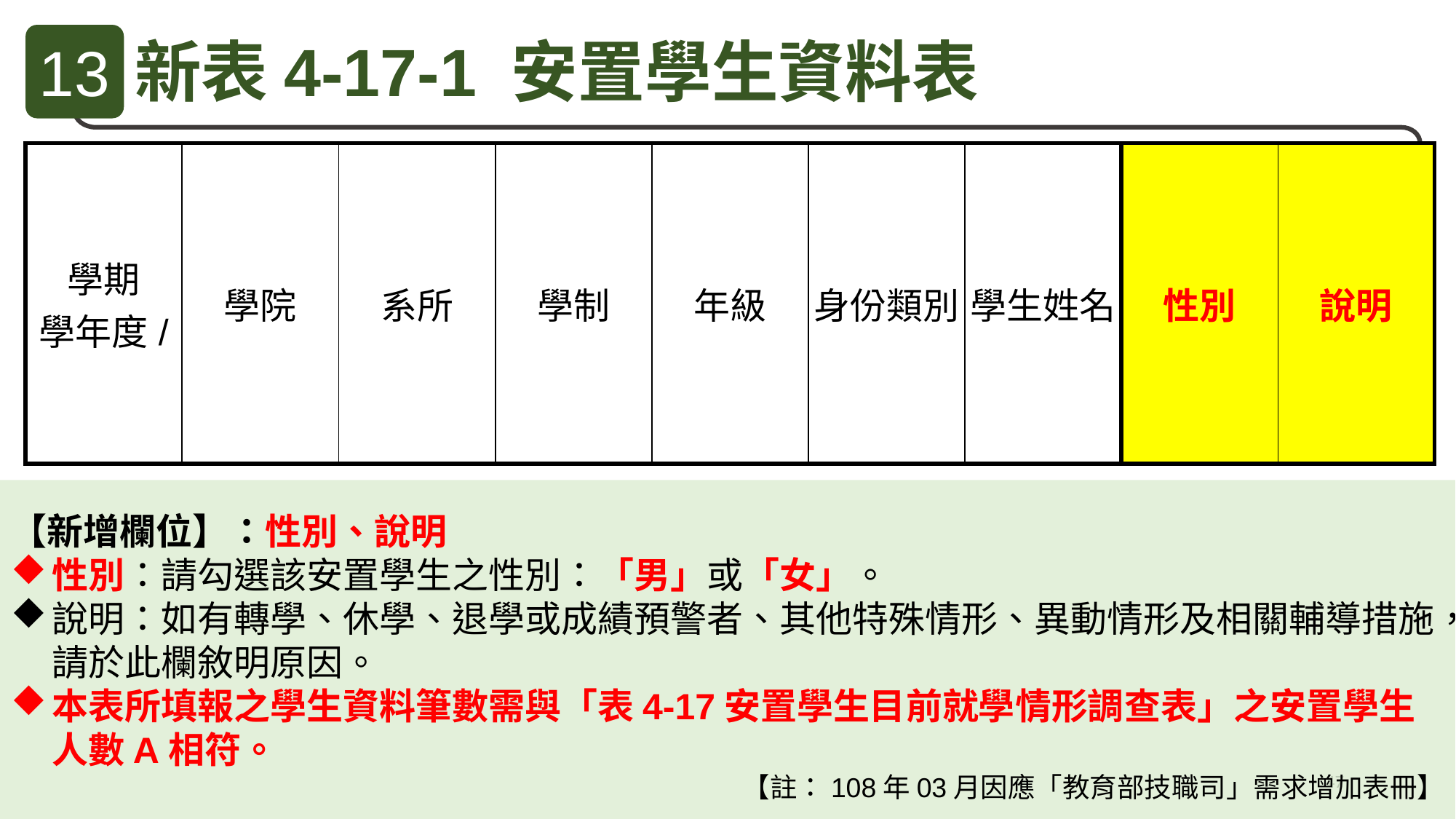

13
新表4-17-1 安置學生資料表

| 學期 學年度/ | 學院 | 系所 | 學制 | 年級 | 身份類別 | 學生姓名 | 性別 | 說明 |
| --- | --- | --- | --- | --- | --- | --- | --- | --- |

【新增欄位】：性別、說明
性別：請勾選該安置學生之性別：「男」或「女」。
說明：如有轉學、休學、退學或成績預警者、其他特殊情形、異動情形及相關輔導措施，請於此欄敘明原因。
本表所填報之學生資料筆數需與「表4-17安置學生目前就學情形調查表」之安置學生人數A相符。
【註：108年03月因應「教育部技職司」需求增加表冊】

47